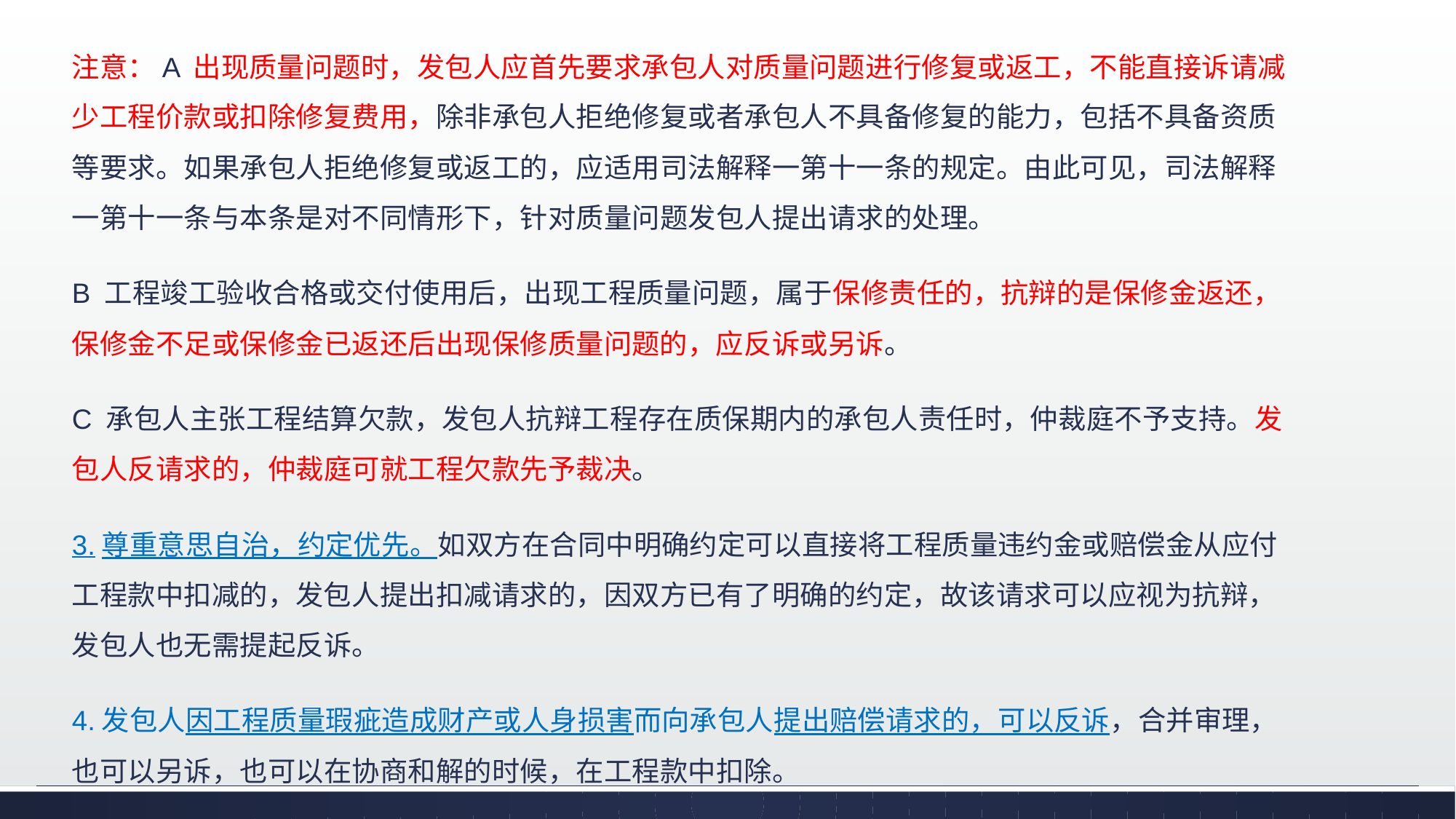

注意：A 出现质量问题时，发包人应首先要求承包人对质量问题进行修复或返工，不能直接诉请减少工程价款或扣除修复费用，除非承包人拒绝修复或者承包人不具备修复的能力，包括不具备资质等要求。如果承包人拒绝修复或返工的，应适用司法解释一第十一条的规定。由此可见，司法解释一第十一条与本条是对不同情形下，针对质量问题发包人提出请求的处理。
B 工程竣工验收合格或交付使用后，出现工程质量问题，属于保修责任的，抗辩的是保修金返还，保修金不足或保修金已返还后出现保修质量问题的，应反诉或另诉。
C 承包人主张工程结算欠款，发包人抗辩工程存在质保期内的承包人责任时，仲裁庭不予支持。发包人反请求的，仲裁庭可就工程欠款先予裁决。
3.尊重意思自治，约定优先。如双方在合同中明确约定可以直接将工程质量违约金或赔偿金从应付工程款中扣减的，发包人提出扣减请求的，因双方已有了明确的约定，故该请求可以应视为抗辩，发包人也无需提起反诉。
4.发包人因工程质量瑕疵造成财产或人身损害而向承包人提出赔偿请求的，可以反诉，合并审理，也可以另诉，也可以在协商和解的时候，在工程款中扣除。